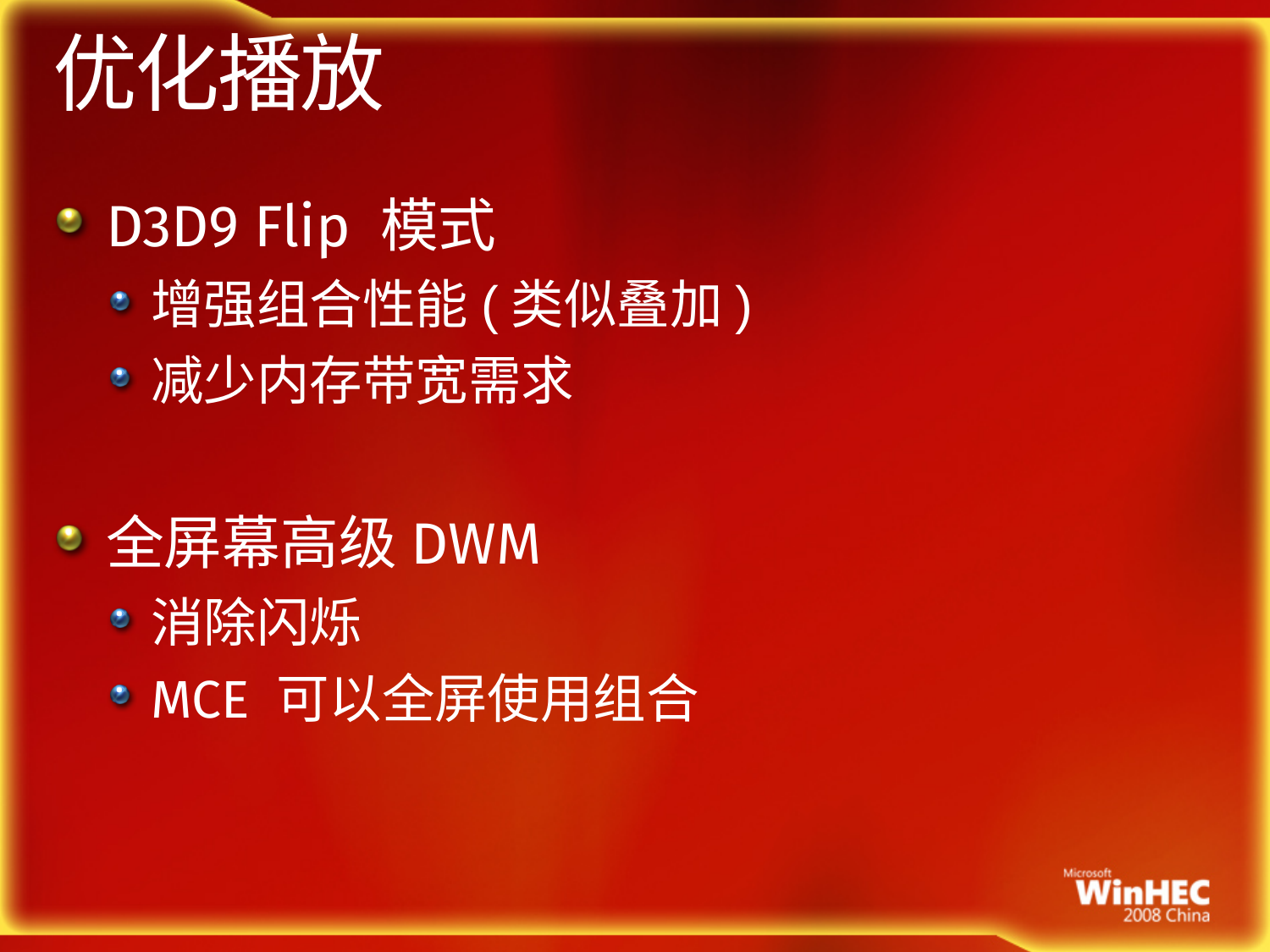

# 优化播放
D3D9 Flip 模式
增强组合性能(类似叠加)
减少内存带宽需求

全屏幕高级DWM
消除闪烁
MCE 可以全屏使用组合